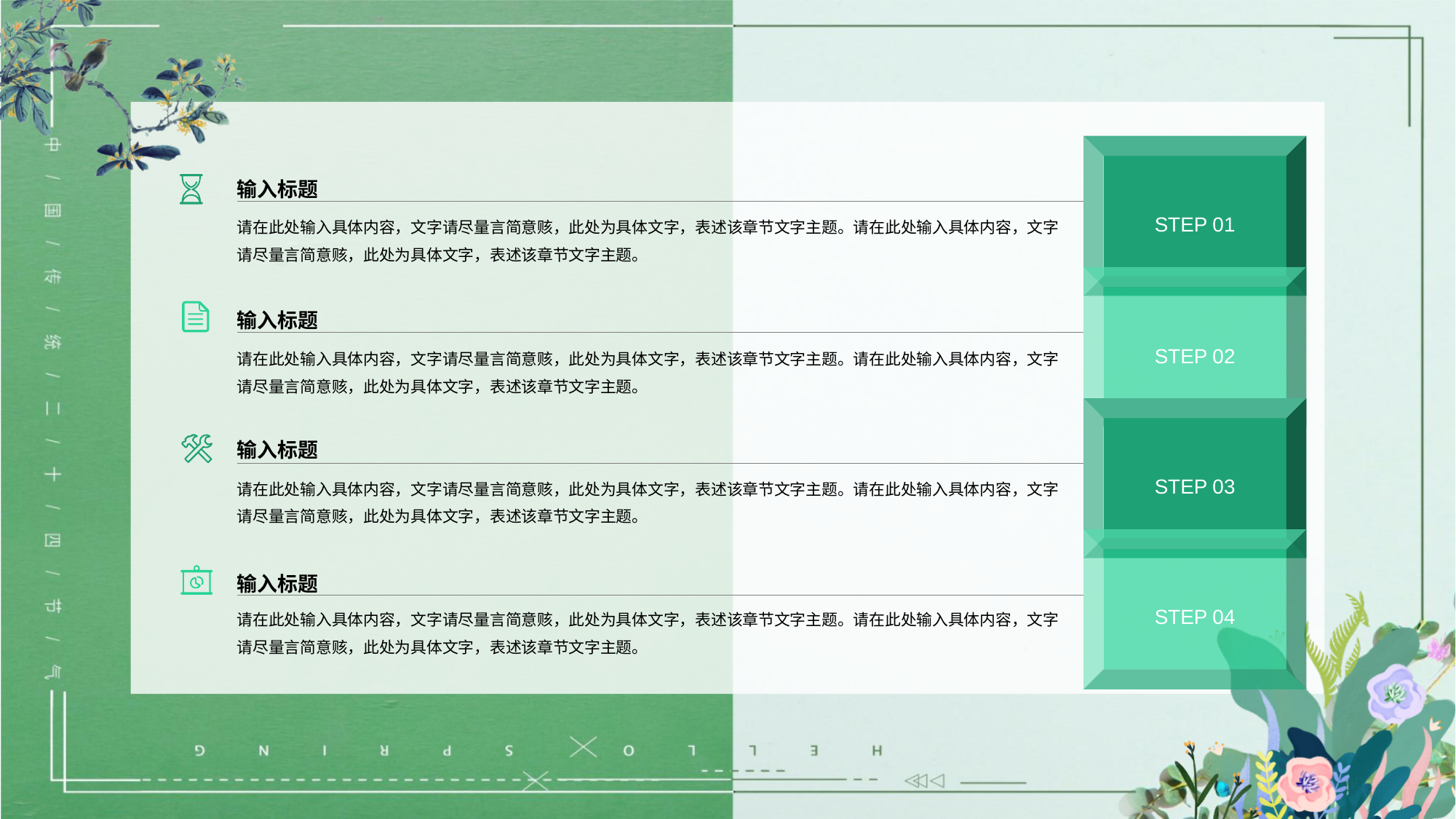

输入标题

请在此处输入具体内容，文字请尽量言简意赅，此处为具体文字，表述该章节文字主题。请在此处输入具体内容，文字请尽量言简意赅，此处为具体文字，表述该章节文字主题。

STEP 01

输入标题
请在此处输入具体内容，文字请尽量言简意赅，此处为具体文字，表述该章节文字主题。请在此处输入具体内容，文字请尽量言简意赅，此处为具体文字，表述该章节文字主题。

STEP 02

输入标题

请在此处输入具体内容，文字请尽量言简意赅，此处为具体文字，表述该章节文字主题。请在此处输入具体内容，文字请尽量言简意赅，此处为具体文字，表述该章节文字主题。

STEP 03

输入标题
请在此处输入具体内容，文字请尽量言简意赅，此处为具体文字，表述该章节文字主题。请在此处输入具体内容，文字请尽量言简意赅，此处为具体文字，表述该章节文字主题。

STEP 04
节日PPT模板 http://  www.PPT818.com/jieri/